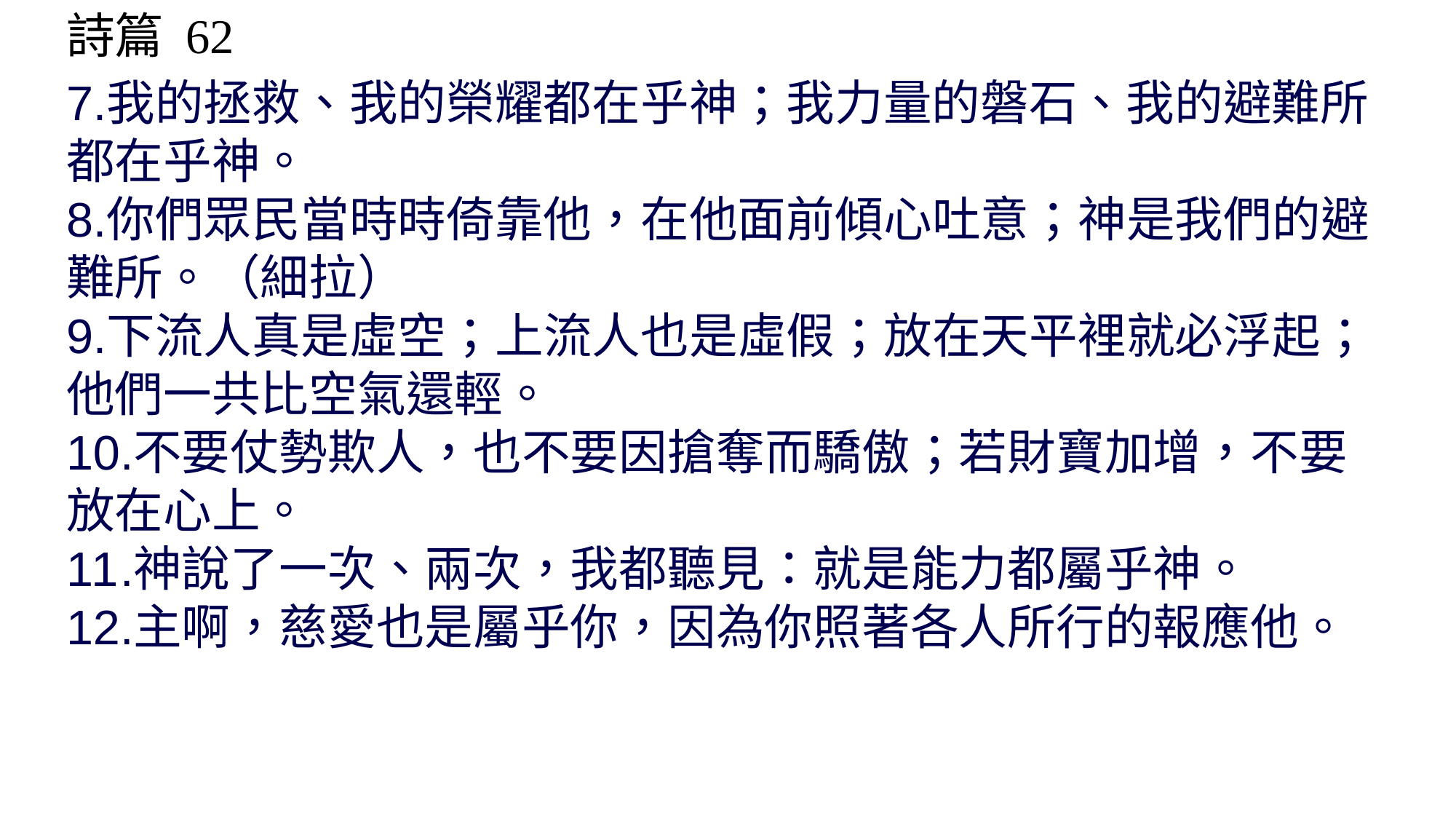

詩篇 62
我的拯救、我的榮耀都在乎神；我力量的磐石、我的避難所都在乎神。
你們眾民當時時倚靠他，在他面前傾心吐意；神是我們的避難所。（細拉）
下流人真是虛空；上流人也是虛假；放在天平裡就必浮起；他們一共比空氣還輕。
不要仗勢欺人，也不要因搶奪而驕傲；若財寶加增，不要放在心上。
神說了一次、兩次，我都聽見：就是能力都屬乎神。
主啊，慈愛也是屬乎你，因為你照著各人所行的報應他。